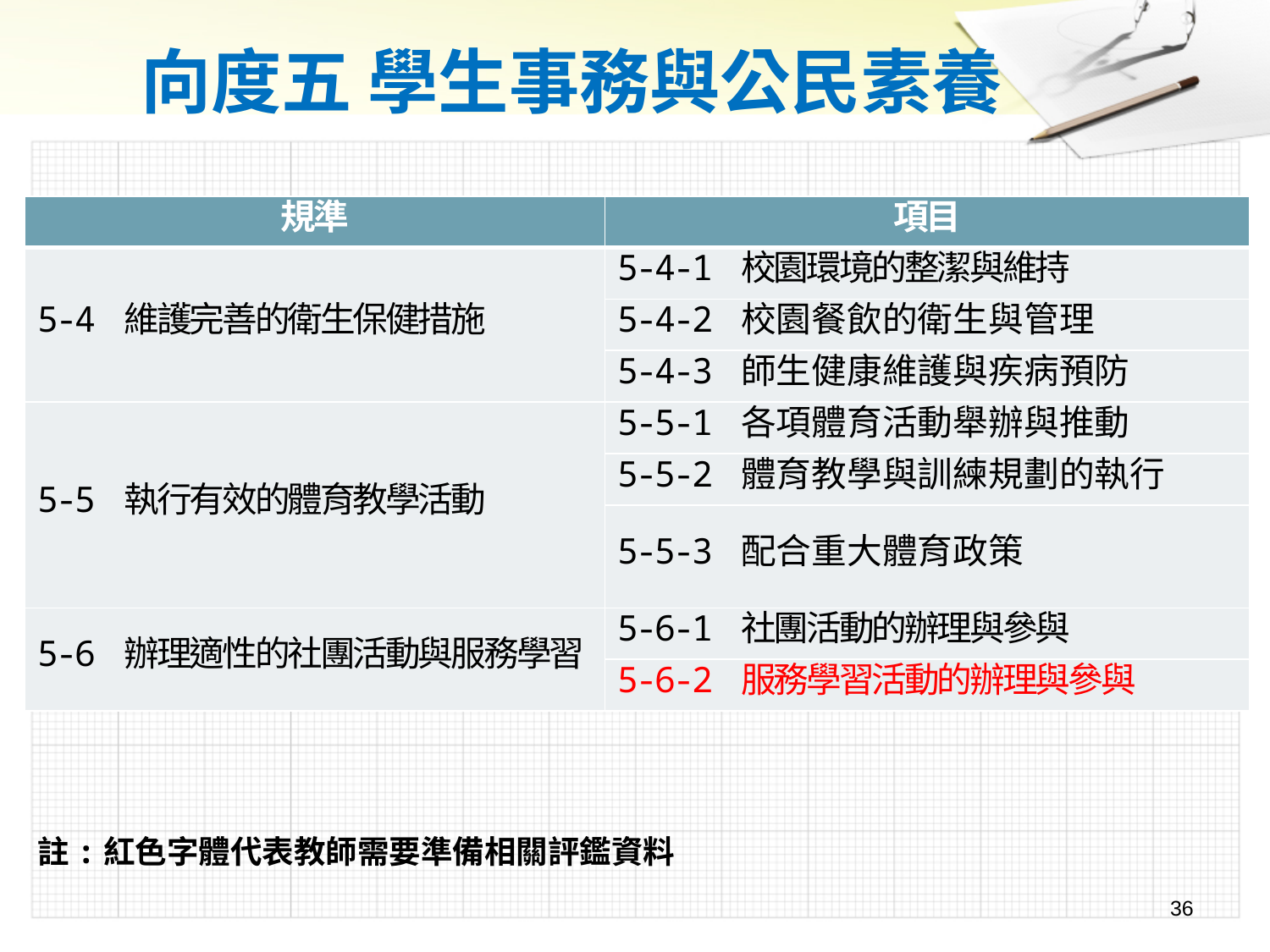

# 向度五 學生事務與公民素養
| 規準 | 項目 |
| --- | --- |
| 5-4 維護完善的衛生保健措施 | 5-4-1 校園環境的整潔與維持 |
|  | 5-4-2 校園餐飲的衛生與管理 |
|  | 5-4-3 師生健康維護與疾病預防 |
| 5-5 執行有效的體育教學活動 | 5-5-1 各項體育活動舉辦與推動 |
|  | 5-5-2 體育教學與訓練規劃的執行 |
|  | 5-5-3 配合重大體育政策 |
| 5-6 辦理適性的社團活動與服務學習 | 5-6-1 社團活動的辦理與參與 |
|  | 5-6-2 服務學習活動的辦理與參與 |
註:紅色字體代表教師需要準備相關評鑑資料
36